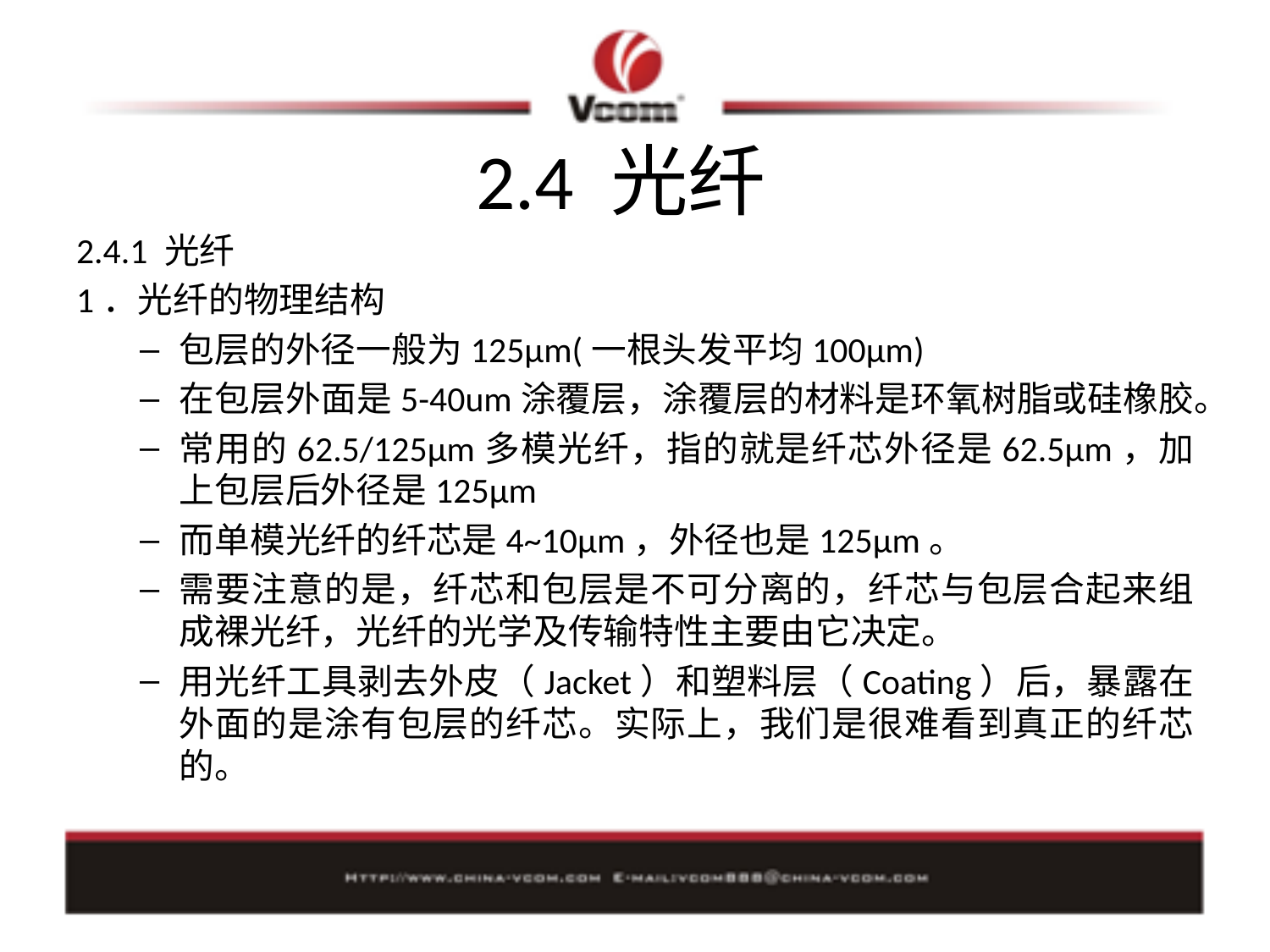

# 2.4 光纤
2.4.1 光纤
1．光纤的物理结构
包层的外径一般为125μm(一根头发平均100μm)
在包层外面是5-40um涂覆层，涂覆层的材料是环氧树脂或硅橡胶。
常用的62.5/125μm多模光纤，指的就是纤芯外径是62.5μm，加上包层后外径是125μm
而单模光纤的纤芯是4~10μm，外径也是125μm。
需要注意的是，纤芯和包层是不可分离的，纤芯与包层合起来组成裸光纤，光纤的光学及传输特性主要由它决定。
用光纤工具剥去外皮（Jacket）和塑料层（Coating）后，暴露在外面的是涂有包层的纤芯。实际上，我们是很难看到真正的纤芯的。